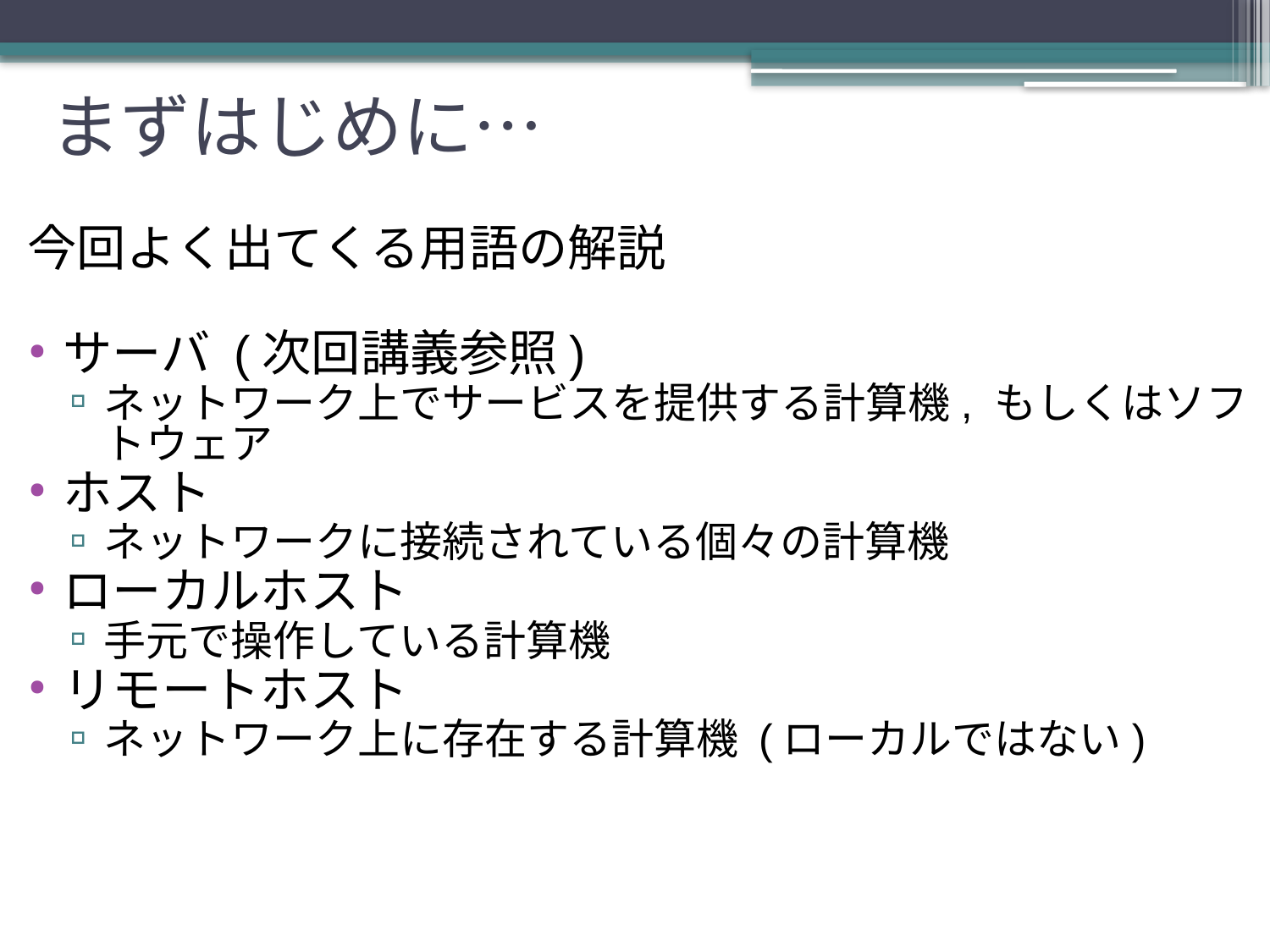

# まずはじめに…
今回よく出てくる用語の解説

サーバ (次回講義参照)
ネットワーク上でサービスを提供する計算機, もしくはソフトウェア
ホスト
ネットワークに接続されている個々の計算機
ローカルホスト
手元で操作している計算機
リモートホスト
ネットワーク上に存在する計算機 (ローカルではない)